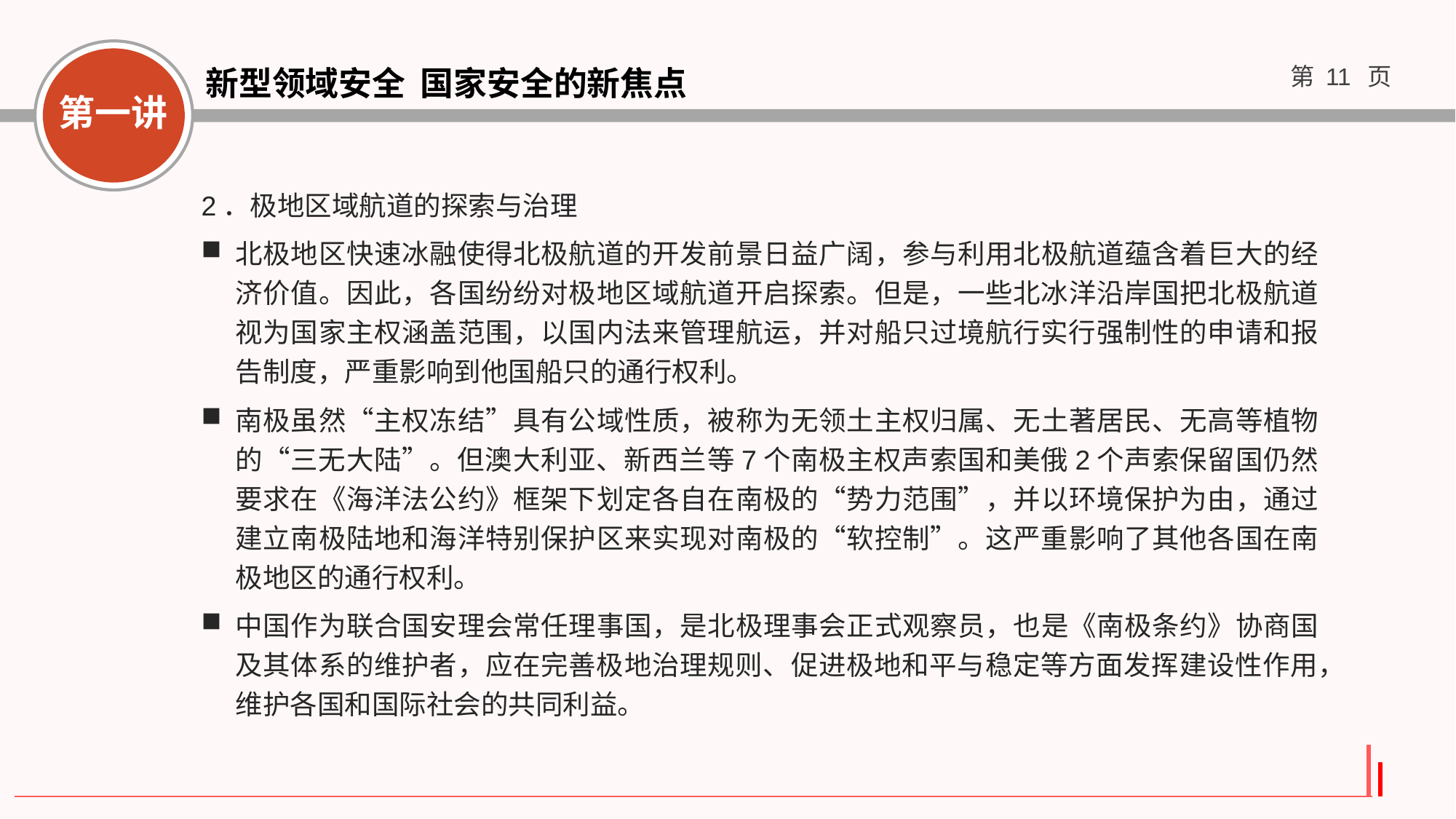

2．极地区域航道的探索与治理
北极地区快速冰融使得北极航道的开发前景日益广阔，参与利用北极航道蕴含着巨大的经济价值。因此，各国纷纷对极地区域航道开启探索。但是，一些北冰洋沿岸国把北极航道视为国家主权涵盖范围，以国内法来管理航运，并对船只过境航行实行强制性的申请和报告制度，严重影响到他国船只的通行权利。
南极虽然“主权冻结”具有公域性质，被称为无领土主权归属、无土著居民、无高等植物的“三无大陆”。但澳大利亚、新西兰等7个南极主权声索国和美俄2个声索保留国仍然要求在《海洋法公约》框架下划定各自在南极的“势力范围”，并以环境保护为由，通过建立南极陆地和海洋特别保护区来实现对南极的“软控制”。这严重影响了其他各国在南极地区的通行权利。
中国作为联合国安理会常任理事国，是北极理事会正式观察员，也是《南极条约》协商国及其体系的维护者，应在完善极地治理规则、促进极地和平与稳定等方面发挥建设性作用，维护各国和国际社会的共同利益。